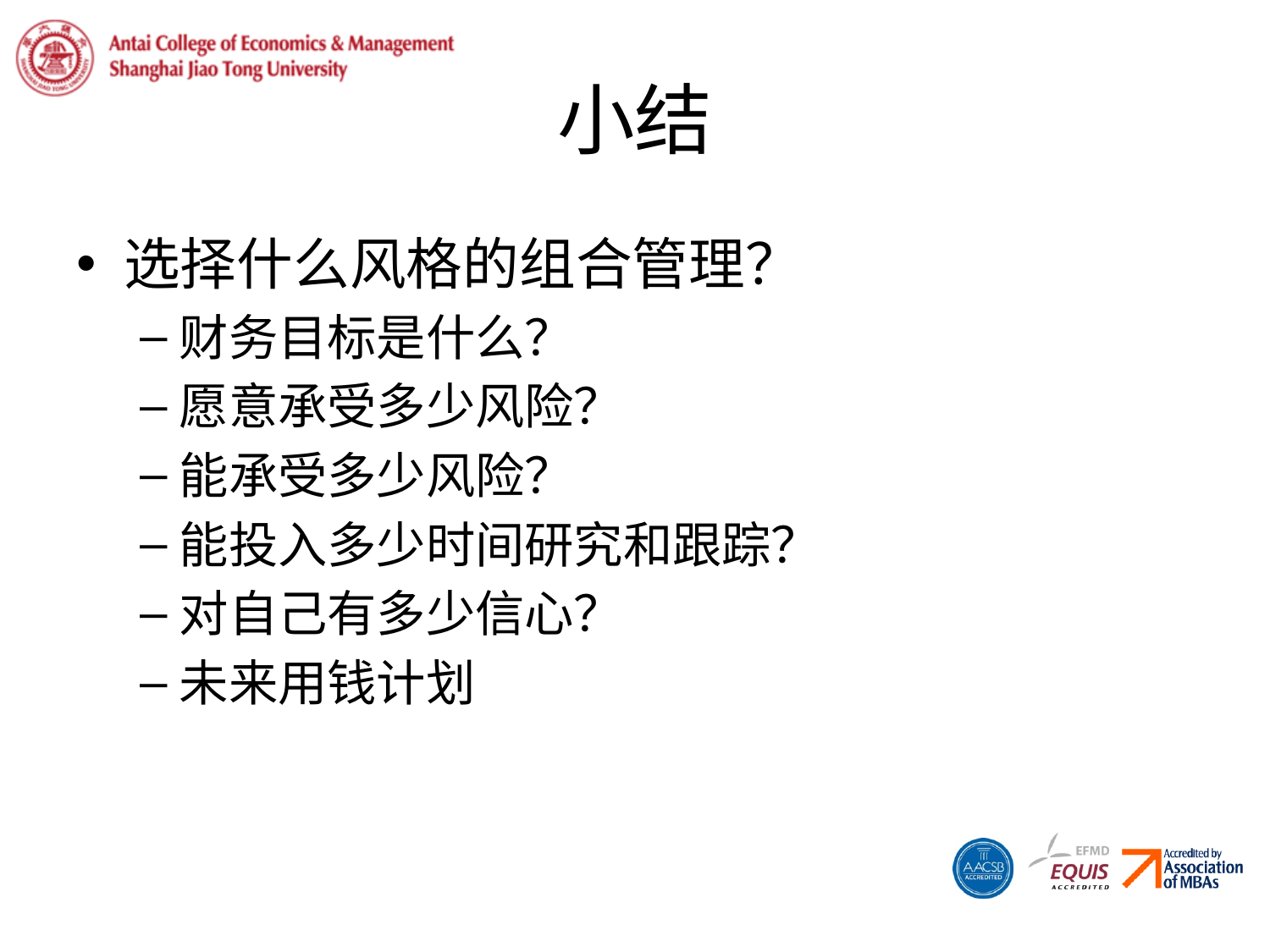

# 小结
选择什么风格的组合管理？
财务目标是什么？
愿意承受多少风险？
能承受多少风险？
能投入多少时间研究和跟踪？
对自己有多少信心？
未来用钱计划